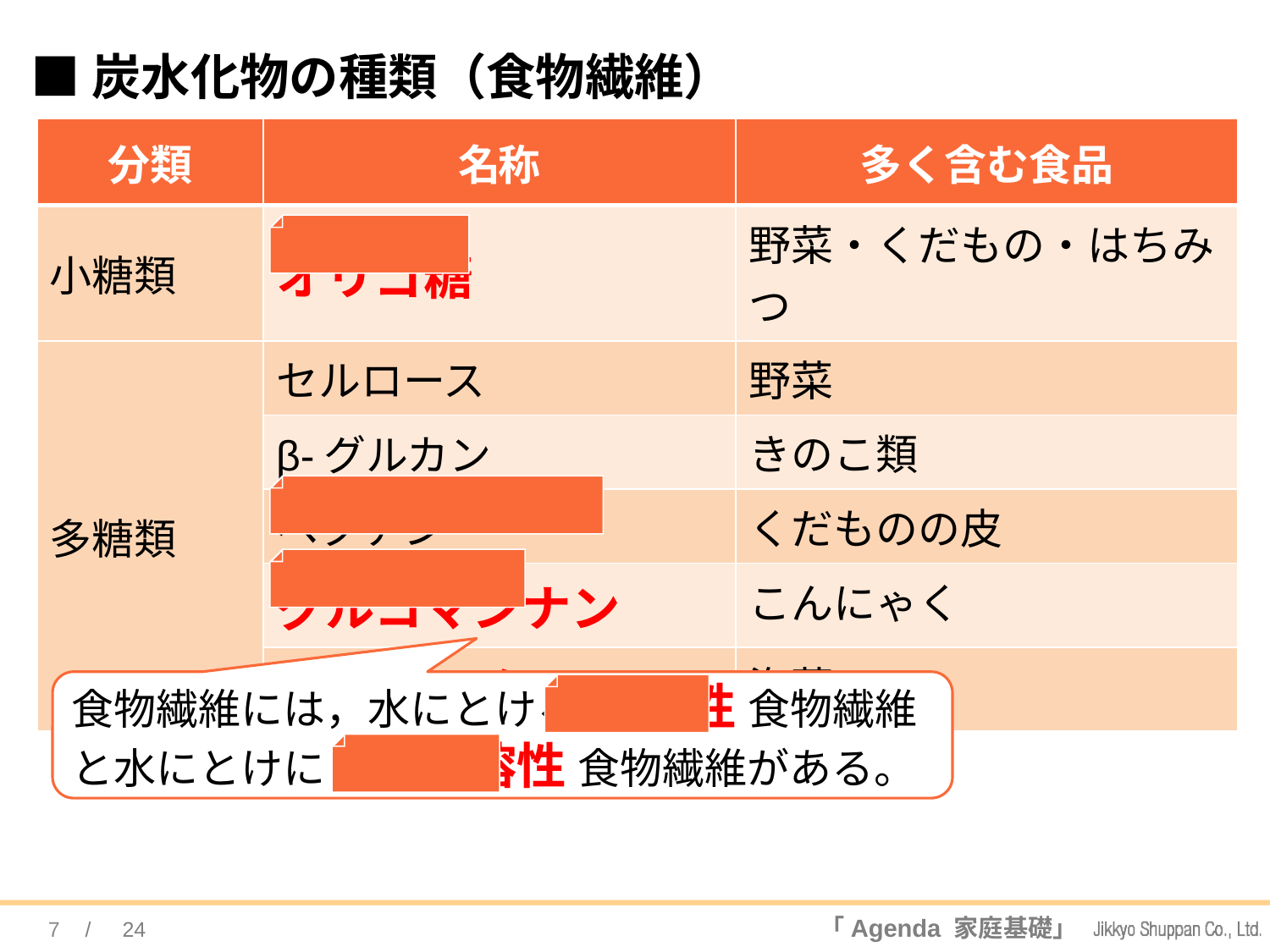

■炭水化物の種類（食物繊維）
| 分類 | 名称 | 多く含む食品 |
| --- | --- | --- |
| 小糖類 | オリゴ糖 | 野菜・くだもの・はちみつ |
| 多糖類 | セルロース | 野菜 |
|  | β-グルカン | きのこ類 |
|  | ペクチン | くだものの皮 |
|  | グルコマンナン | こんにゃく |
|  | アルギン酸 | 海藻 |

食物繊維には，水にとける 水溶性 食物繊維と水にとけにくい 不溶性 食物繊維がある。

7